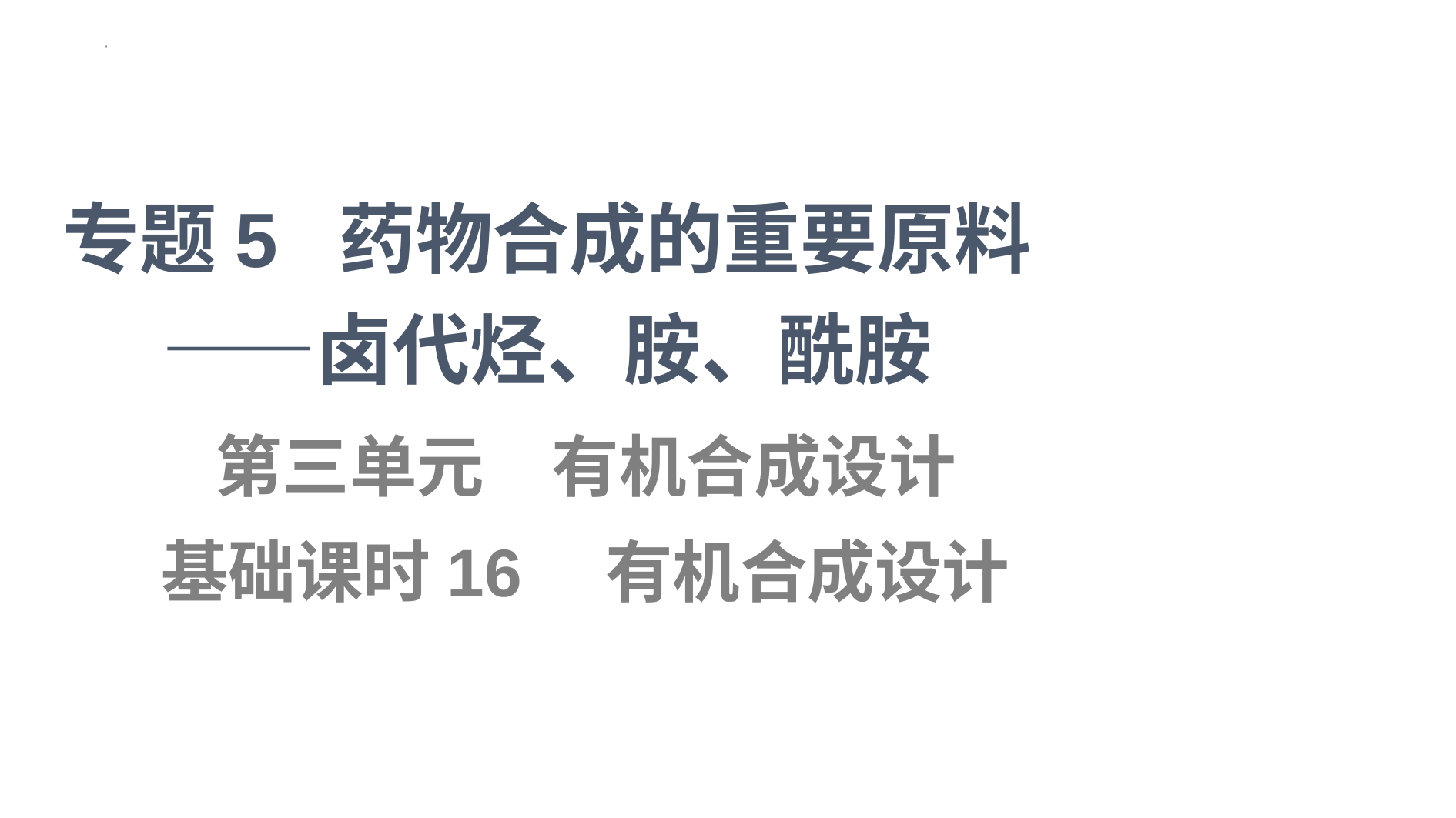

专题5  药物合成的重要原料——卤代烃、胺、酰胺
第三单元　有机合成设计
基础课时16　有机合成设计